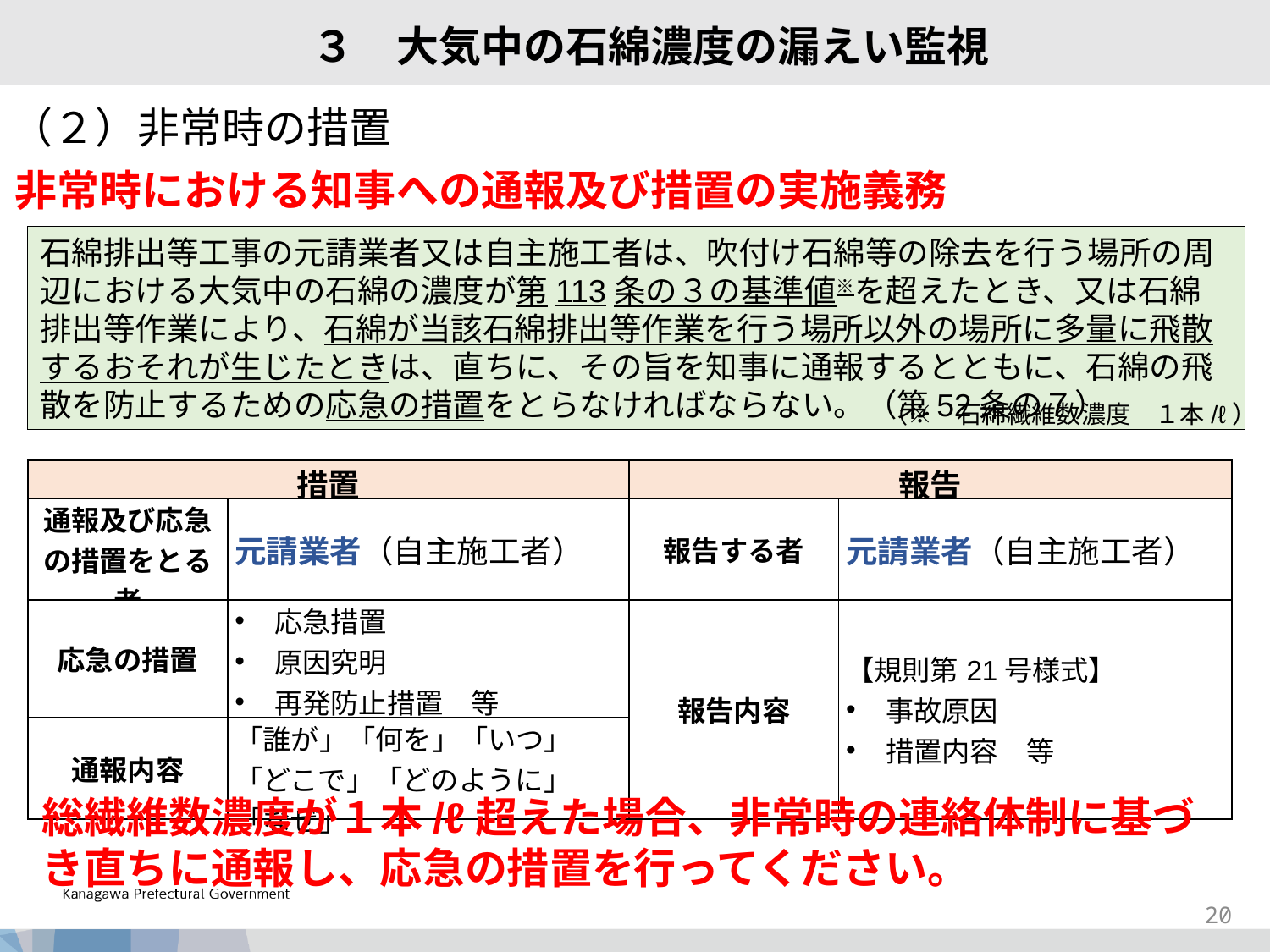

３　大気中の石綿濃度の漏えい監視
（２）非常時の措置
非常時における知事への通報及び措置の実施義務
石綿排出等工事の元請業者又は自主施工者は、吹付け石綿等の除去を行う場所の周辺における大気中の石綿の濃度が第113条の３の基準値※を超えたとき、又は石綿排出等作業により、石綿が当該石綿排出等作業を行う場所以外の場所に多量に飛散するおそれが生じたときは、直ちに、その旨を知事に通報するとともに、石綿の飛散を防止するための応急の措置をとらなければならない。（第52条の７）
（※　石綿繊維数濃度　１本/ℓ）
| 措置 |  | 報告 |  |
| --- | --- | --- | --- |
| 通報及び応急の措置をとる者 | 元請業者（自主施工者） | 報告する者 | 元請業者（自主施工者） |
| 応急の措置 | 応急措置 原因究明 再発防止措置　等 | 報告内容 | 【規則第21号様式】 事故原因 措置内容　等 |
| 通報内容 | 「誰が」「何を」「いつ」「どこで」「どのように」「なぜ」 |  |  |
総繊維数濃度が１本/ℓ超えた場合、非常時の連絡体制に基づき直ちに通報し、応急の措置を行ってください。
20